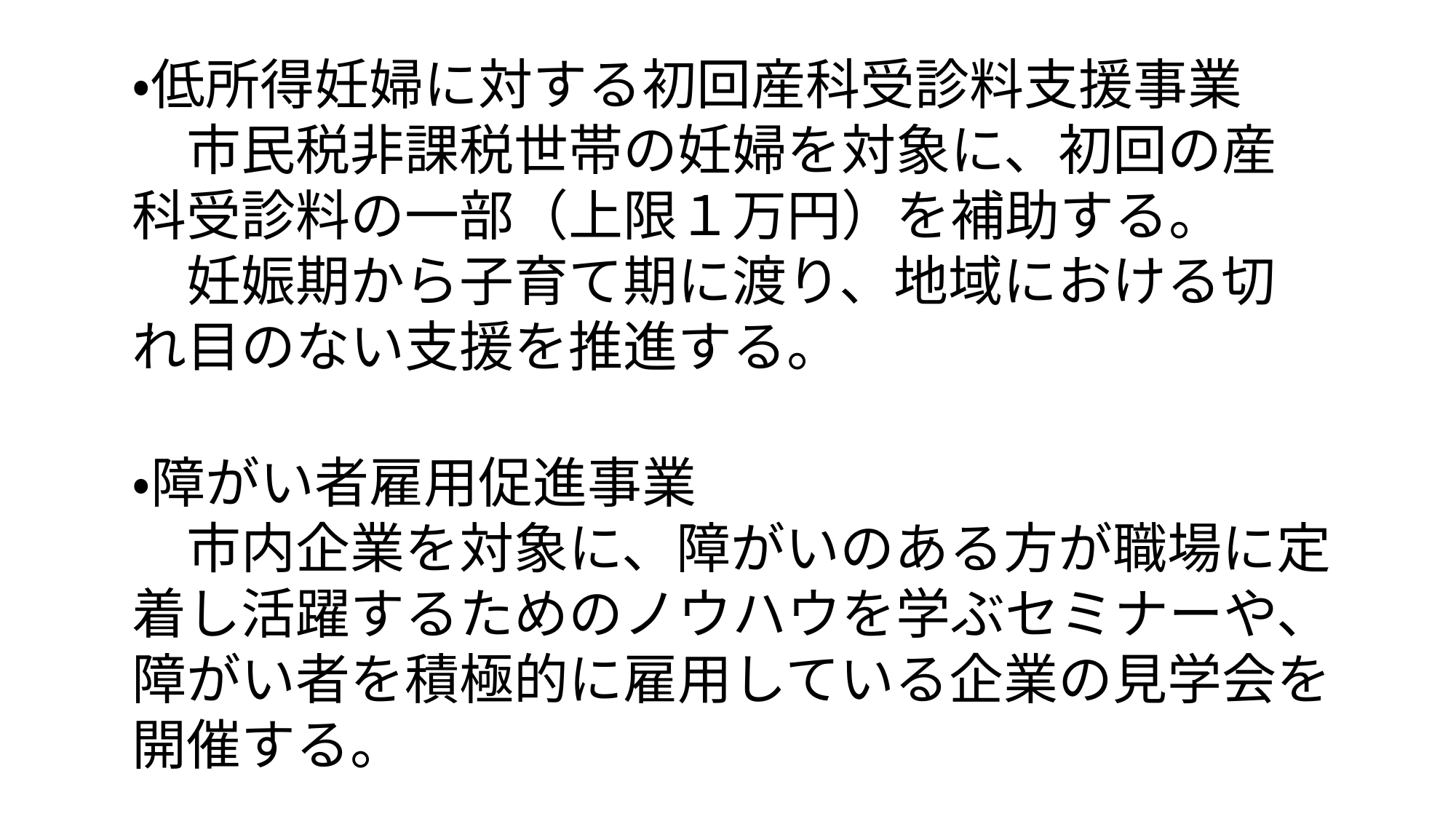

・低所得妊婦に対する初回産科受診料支援事業
　市民税非課税世帯の妊婦を対象に、初回の産科受診料の一部（上限１万円）を補助する。
　妊娠期から子育て期に渡り、地域における切れ目のない支援を推進する。
・障がい者雇用促進事業
　市内企業を対象に、障がいのある方が職場に定着し活躍するためのノウハウを学ぶセミナーや、障がい者を積極的に雇用している企業の見学会を開催する。